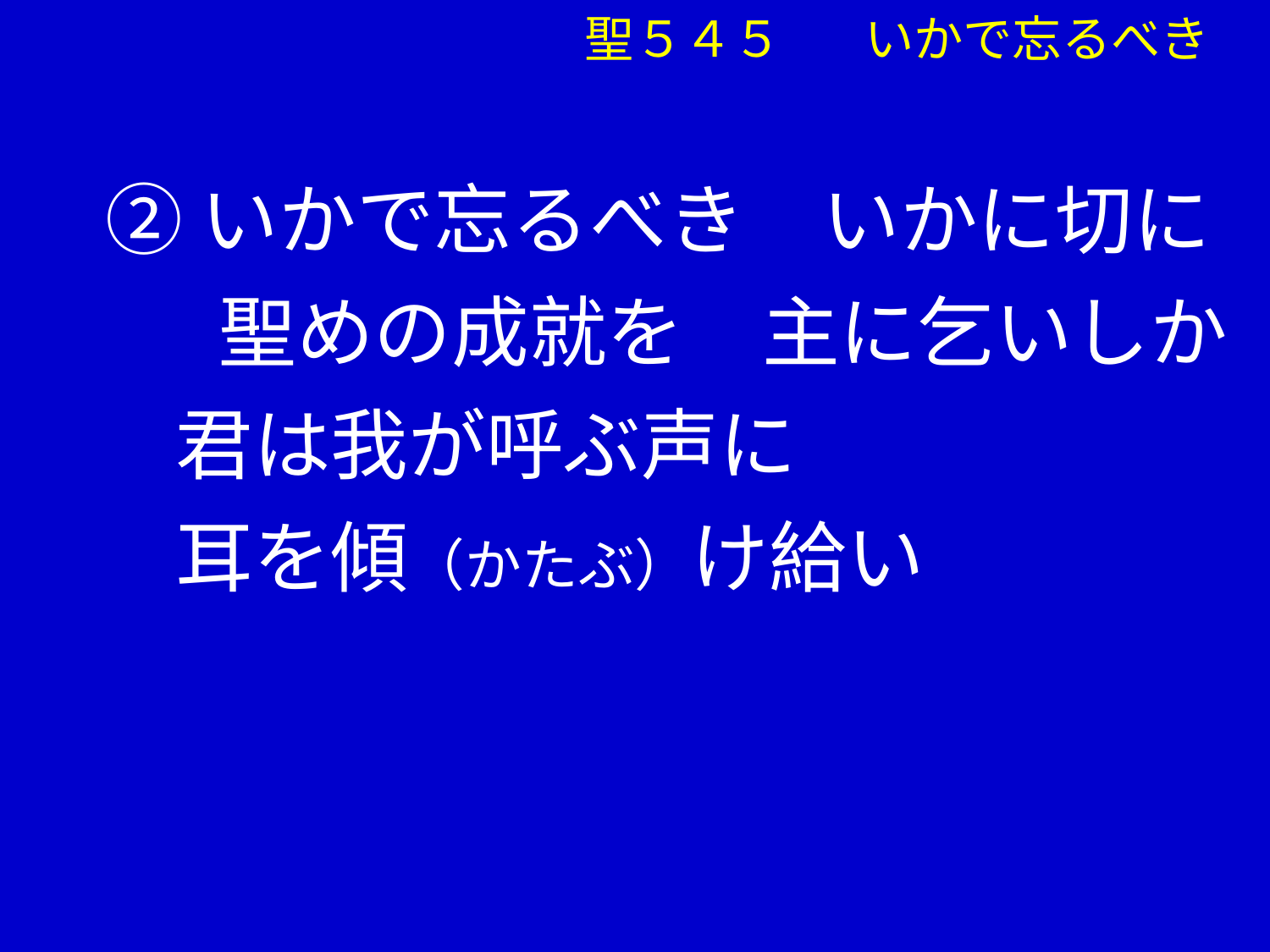

聖５４５   　いかで忘るべき
②いかで忘るべき　いかに切に
 　聖めの成就を　主に乞いしか
   君は我が呼ぶ声に
   耳を傾（かたぶ）け給い